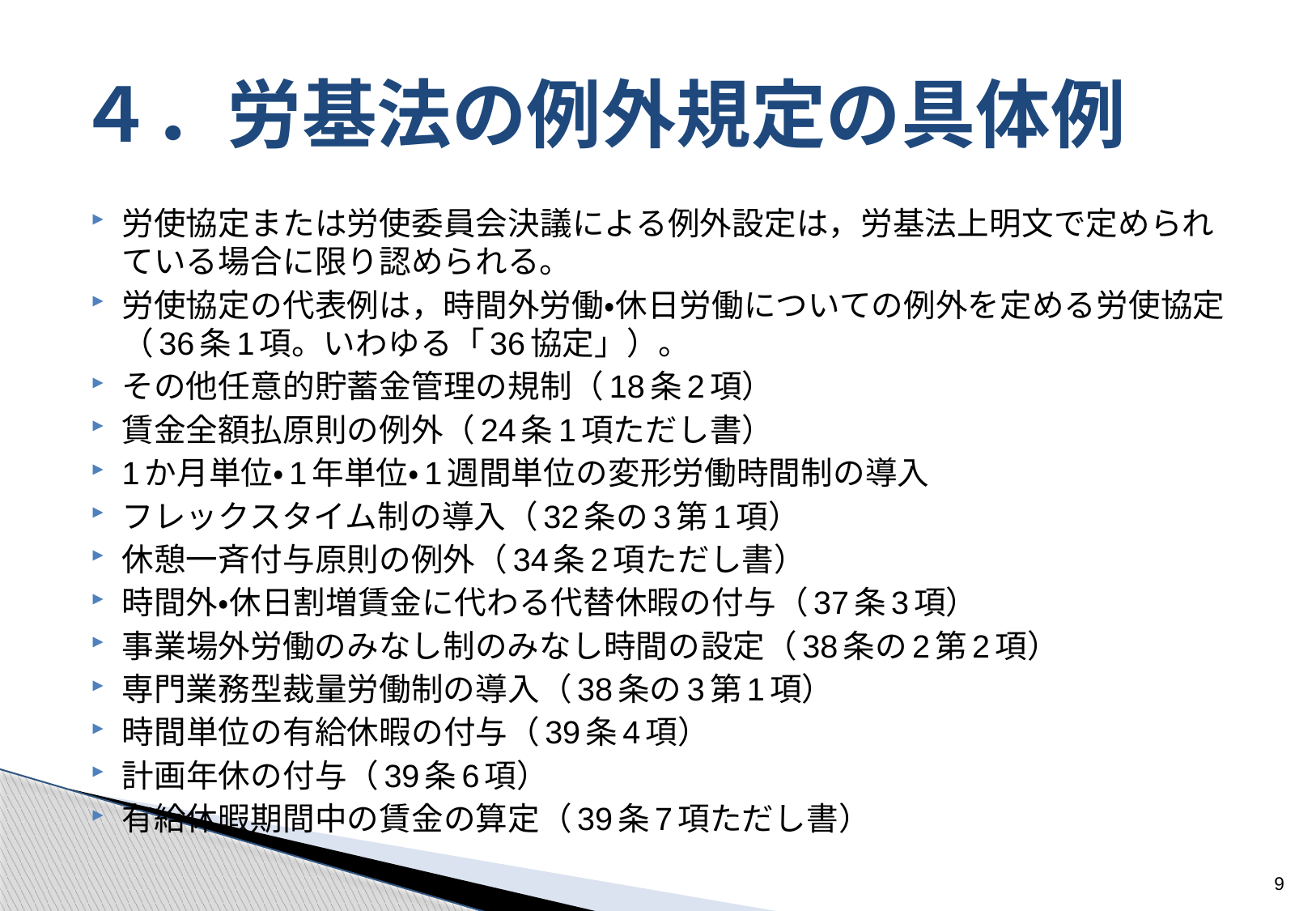

# ４．労基法の例外規定の具体例
労使協定または労使委員会決議による例外設定は，労基法上明文で定められている場合に限り認められる。
労使協定の代表例は，時間外労働・休日労働についての例外を定める労使協定（36条1項。いわゆる「36協定」）。
その他任意的貯蓄金管理の規制（18条2項）
賃金全額払原則の例外（24条1項ただし書）
1か月単位・1年単位・1週間単位の変形労働時間制の導入
フレックスタイム制の導入（32条の3第1項）
休憩一斉付与原則の例外（34条2項ただし書）
時間外・休日割増賃金に代わる代替休暇の付与（37条3項）
事業場外労働のみなし制のみなし時間の設定（38条の2第2項）
専門業務型裁量労働制の導入（38条の3第1項）
時間単位の有給休暇の付与（39条4項）
計画年休の付与（39条6項）
有給休暇期間中の賃金の算定（39条7項ただし書）
9